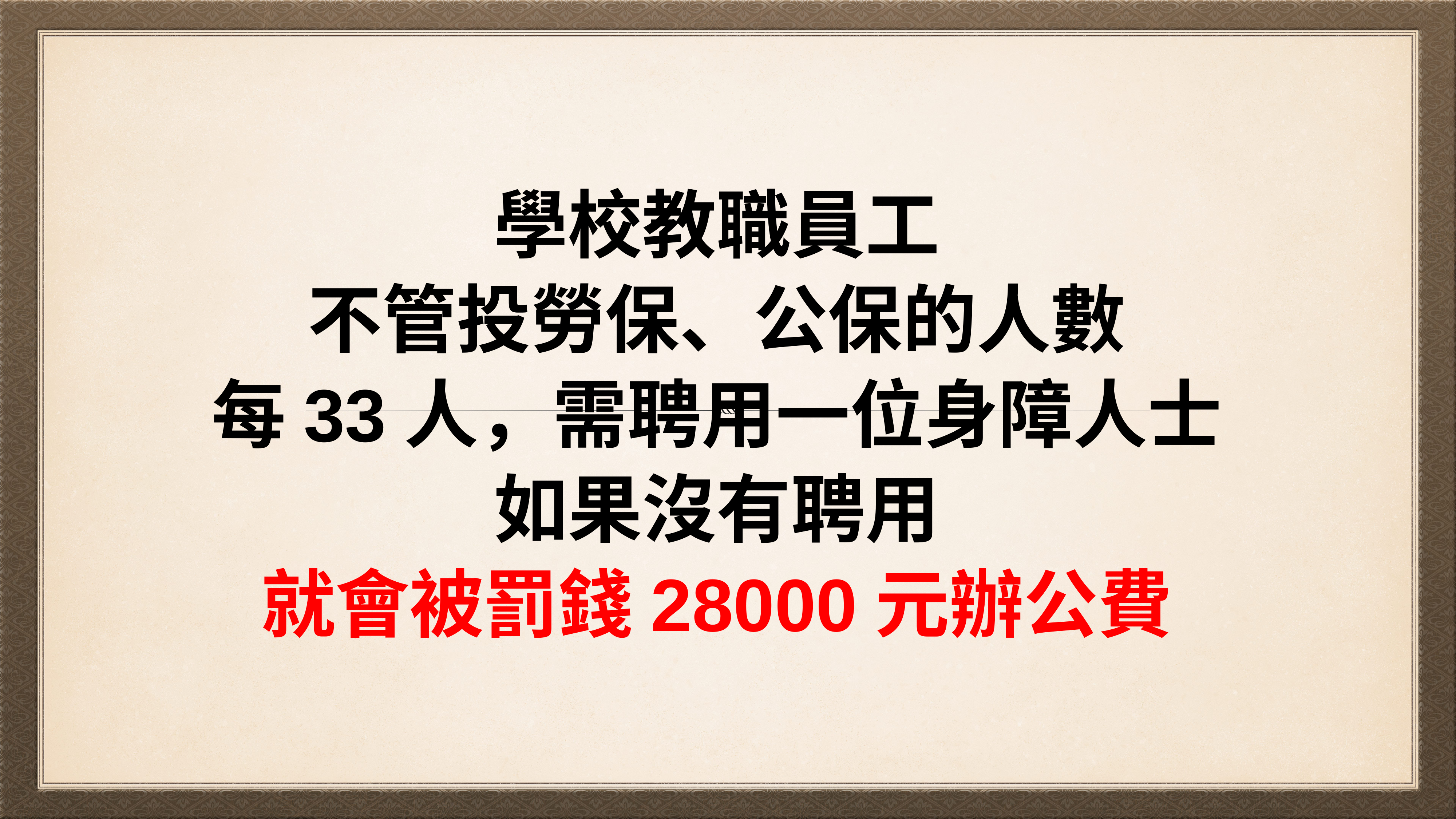

# 學校教職員工
不管投勞保、公保的人數
每33人，需聘用一位身障人士
如果沒有聘用
就會被罰錢28000元辦公費